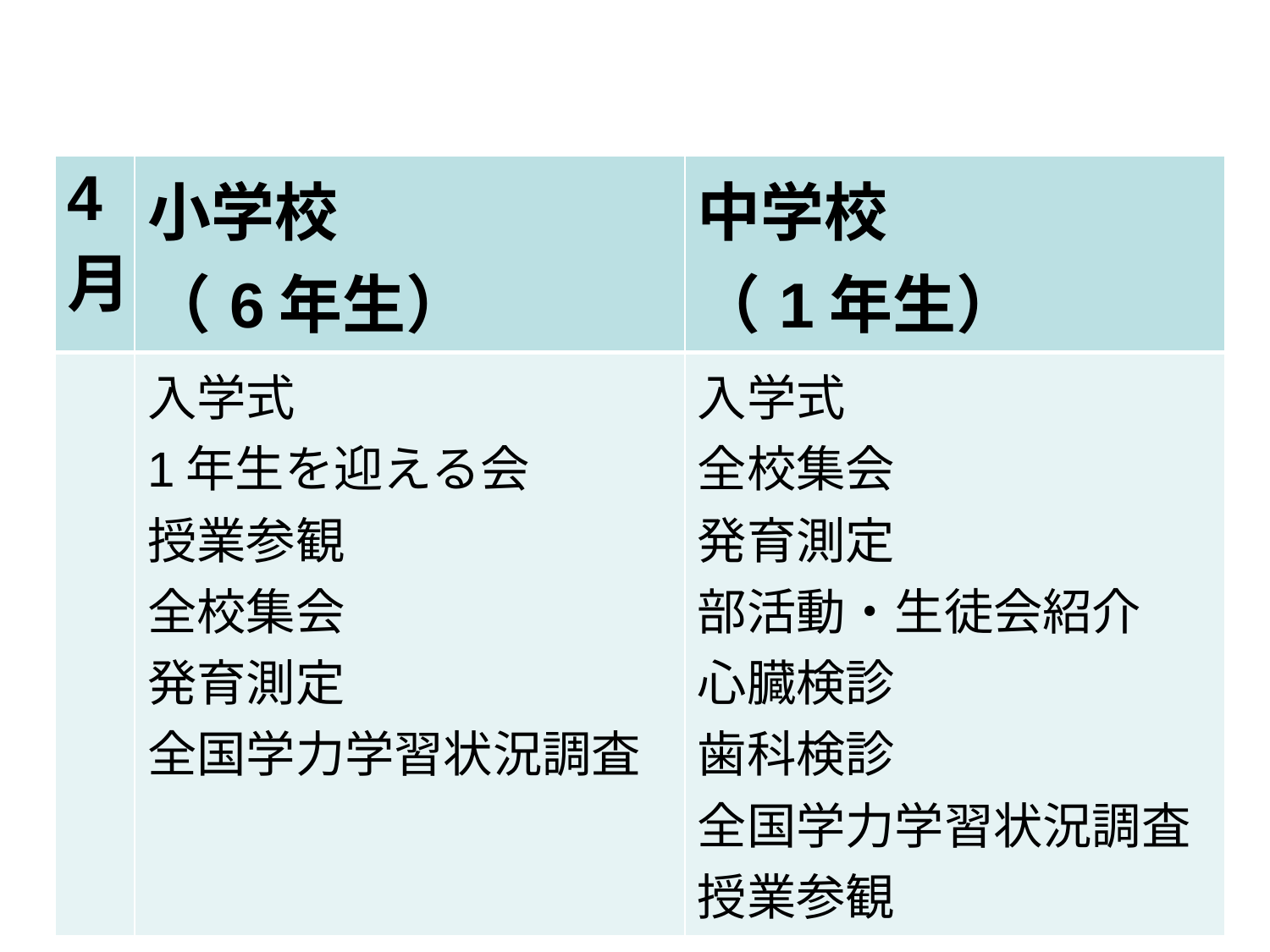

| 4月 | 小学校 （6年生） | 中学校 （1年生） |
| --- | --- | --- |
|  | 入学式 1年生を迎える会 授業参観 全校集会 発育測定 全国学力学習状況調査 | 入学式 全校集会 発育測定 部活動・生徒会紹介 心臓検診 歯科検診 全国学力学習状況調査 授業参観 |